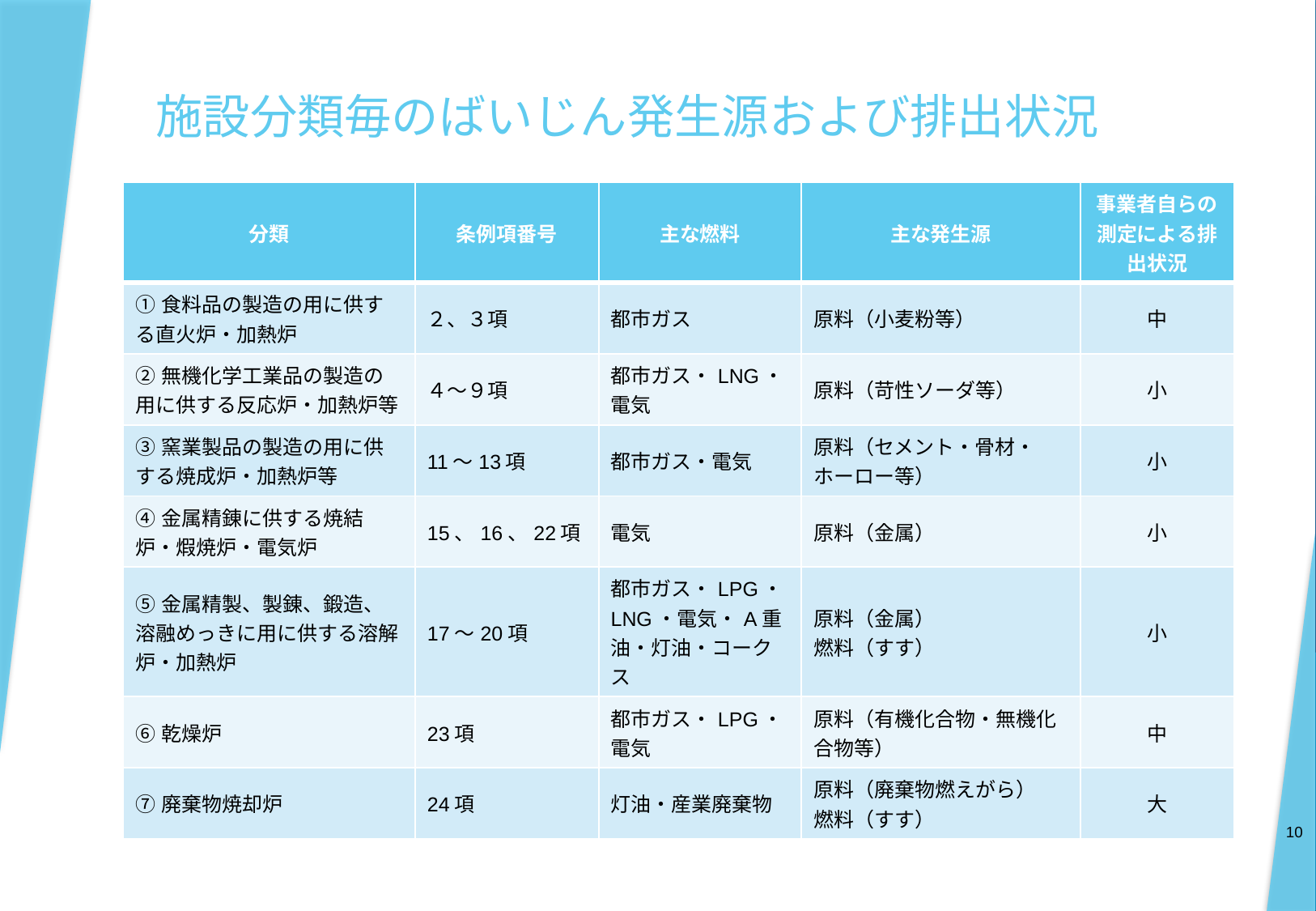

# 施設分類毎のばいじん発生源および排出状況
| 分類 | 条例項番号 | 主な燃料 | 主な発生源 | 事業者自らの測定による排出状況 |
| --- | --- | --- | --- | --- |
| ①食料品の製造の用に供する直火炉・加熱炉 | ２、３項 | 都市ガス | 原料（小麦粉等） | 中 |
| ②無機化学工業品の製造の用に供する反応炉・加熱炉等 | ４～９項 | 都市ガス・LNG・電気 | 原料（苛性ソーダ等） | 小 |
| ③窯業製品の製造の用に供する焼成炉・加熱炉等 | 11～13項 | 都市ガス・電気 | 原料（セメント・骨材・ホーロー等） | 小 |
| ④金属精錬に供する焼結炉・煆焼炉・電気炉 | 15、16、22項 | 電気 | 原料（金属） | 小 |
| ⑤金属精製、製錬、鍛造、溶融めっきに用に供する溶解炉・加熱炉 | 17～20項 | 都市ガス・LPG・LNG・電気・A重油・灯油・コークス | 原料（金属） 燃料（すす） | 小 |
| ⑥乾燥炉 | 23項 | 都市ガス・LPG・電気 | 原料（有機化合物・無機化合物等） | 中 |
| ⑦廃棄物焼却炉 | 24項 | 灯油・産業廃棄物 | 原料（廃棄物燃えがら） 燃料（すす） | 大 |

10